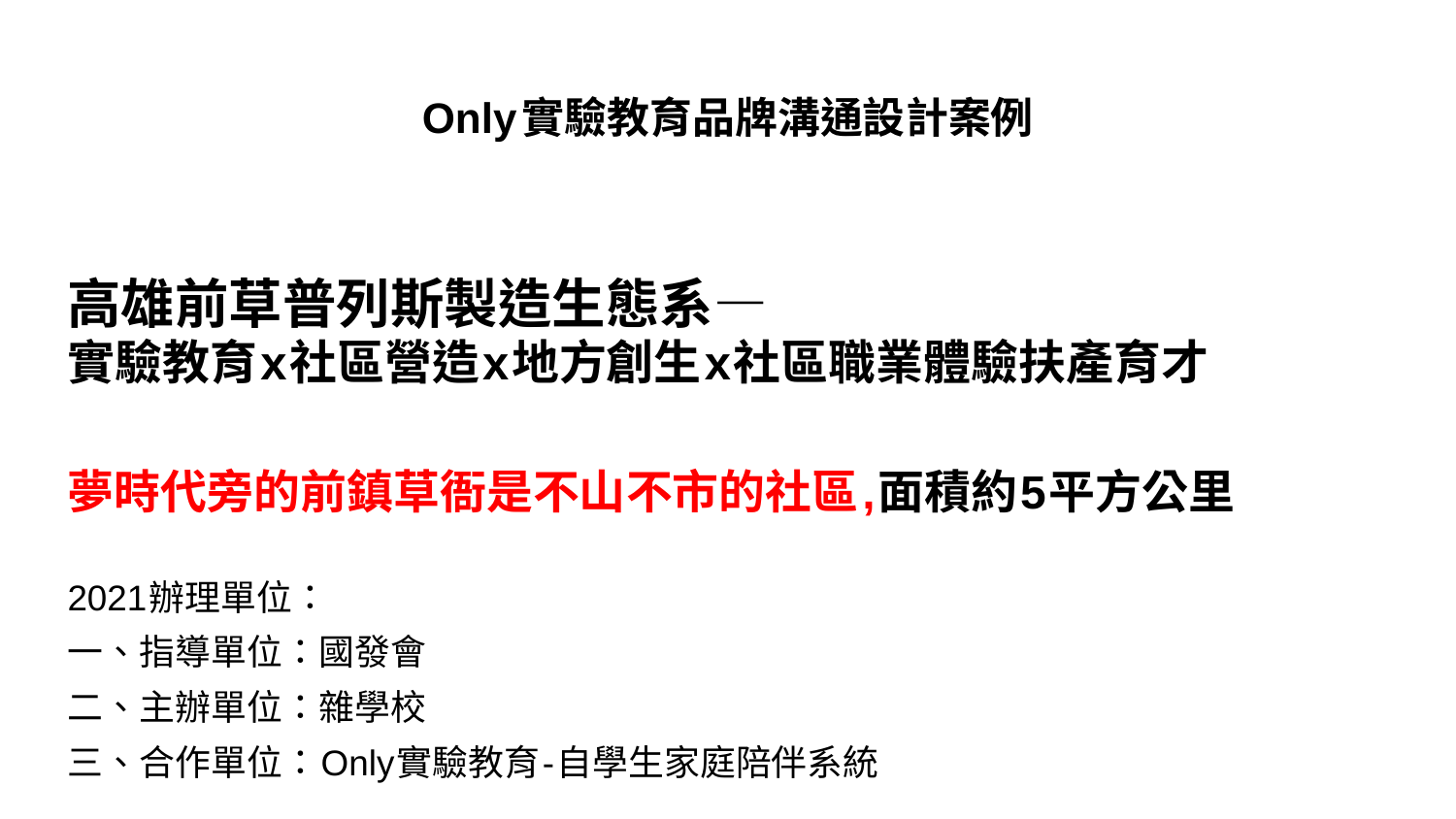

# Only實驗教育品牌溝通設計案例

高雄前草普列斯製造生態系—
實驗教育x社區營造x地方創生x社區職業體驗扶產育才

夢時代旁的前鎮草衙是不山不市的社區,面積約5平方公里

2021辦理單位：
一、指導單位：國發會
二、主辦單位：雜學校
三、合作單位：Only實驗教育-自學生家庭陪伴系統